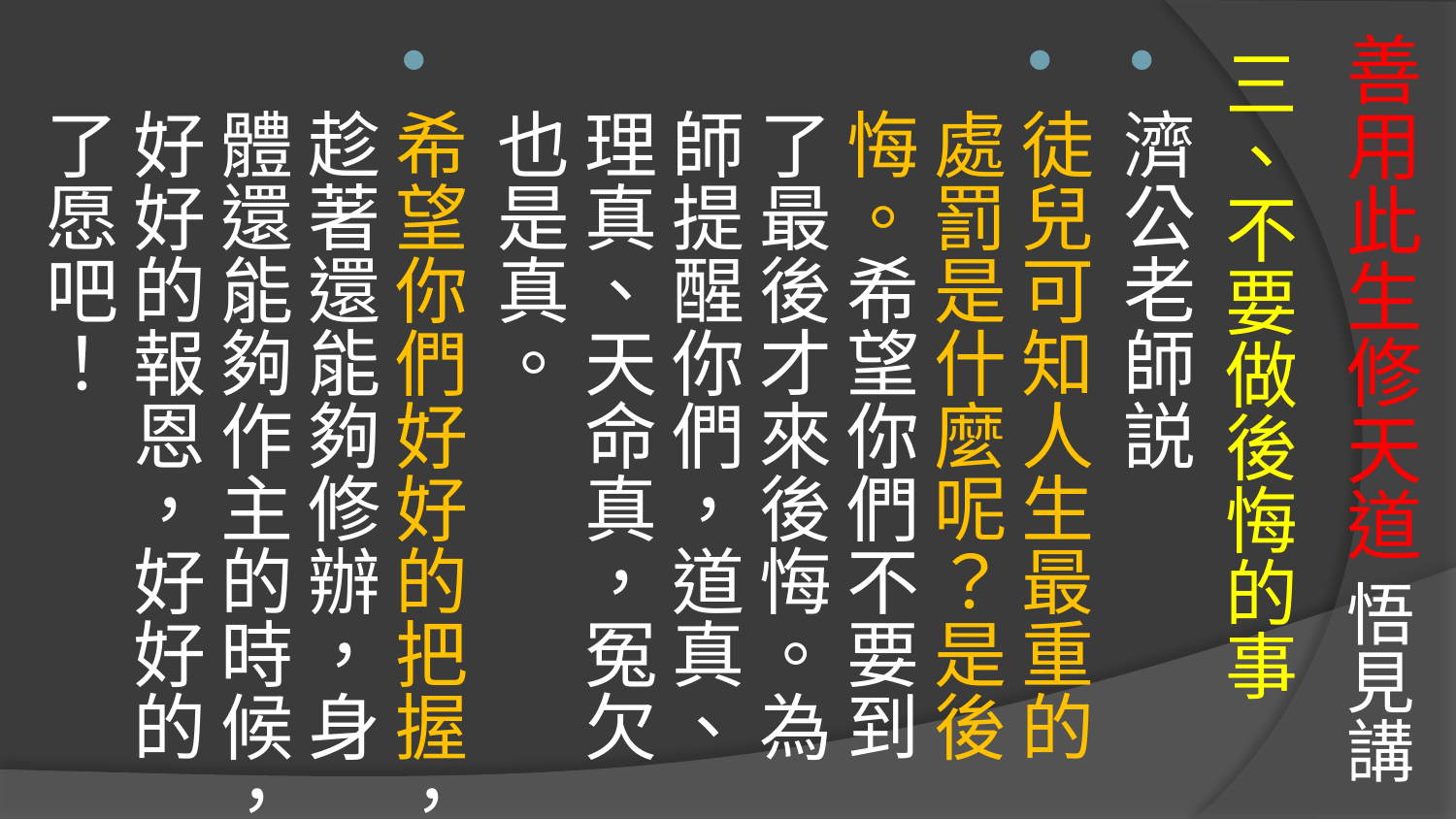

# 善用此生修天道 悟見講
三、不要做後悔的事
濟公老師説
徒兒可知人生最重的處罰是什麼呢？是後悔。希望你們不要到了最後才來後悔。為師提醒你們，道真、理真、天命真，冤欠也是真。
希望你們好好的把握，趁著還能夠修辦，身體還能夠作主的時候，好好的報恩，好好的了愿吧！